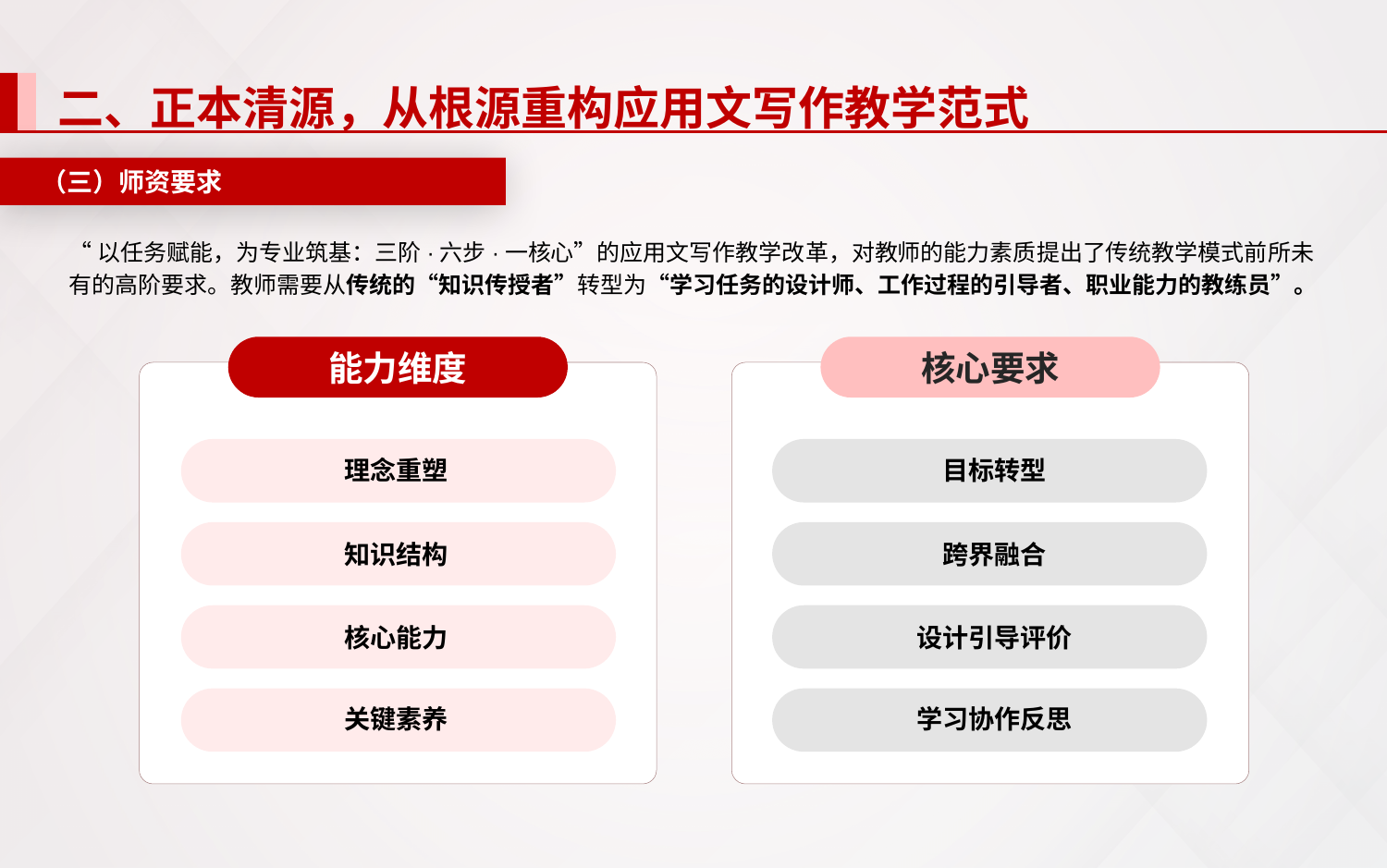

二、正本清源，从根源重构应用文写作教学范式

（三）师资要求
“以任务赋能，为专业筑基：三阶·六步·一核心”的应用文写作教学改革，对教师的能力素质提出了传统教学模式前所未有的高阶要求。教师需要从传统的“知识传授者”转型为“学习任务的设计师、工作过程的引导者、职业能力的教练员”。
能力维度
核心要求

理念重塑
目标转型

知识结构
跨界融合

核心能力
设计引导评价

关键素养
学习协作反思